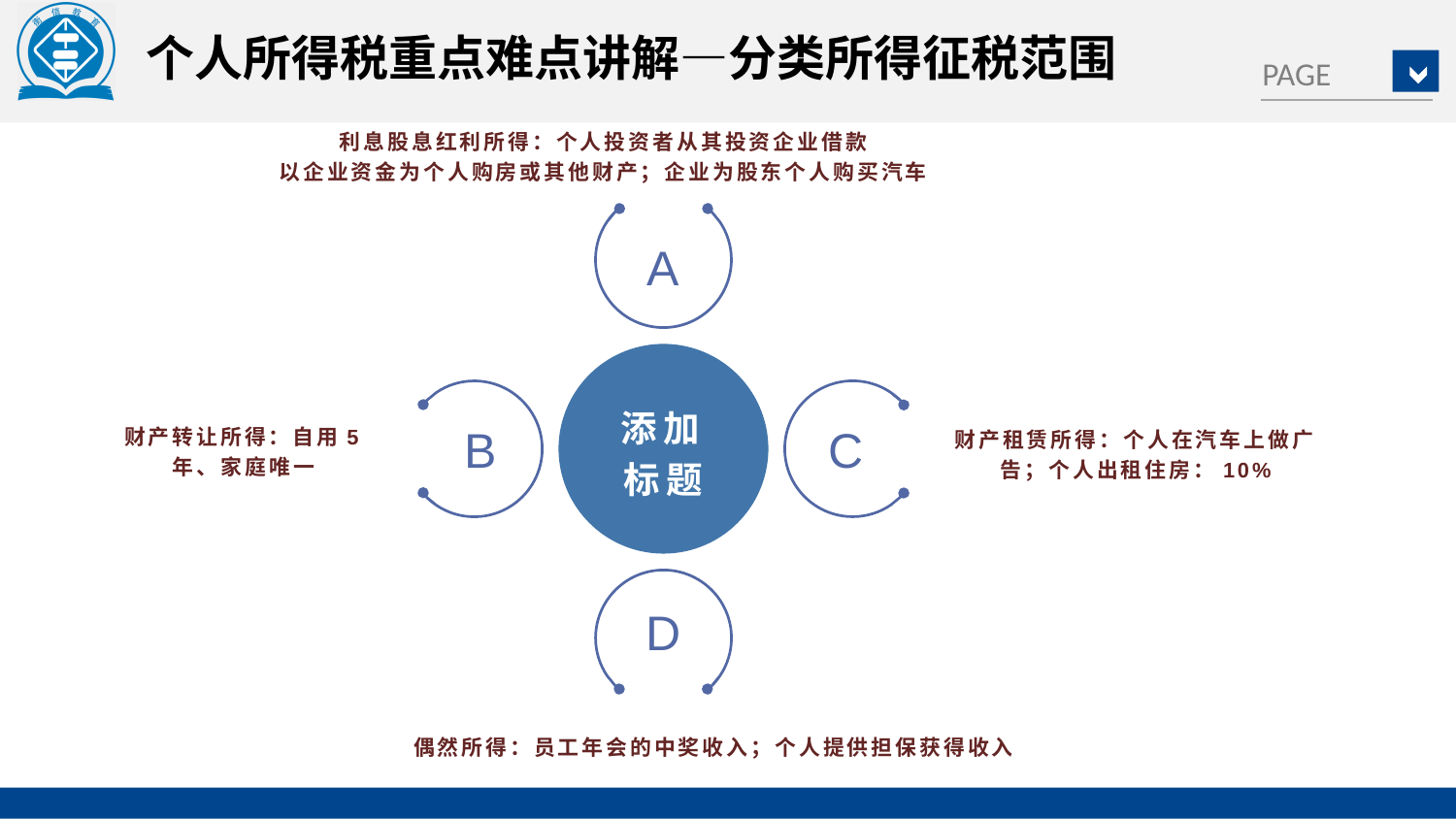

个人所得税重点难点讲解—分类所得征税范围
16
利息股息红利所得：个人投资者从其投资企业借款
以企业资金为个人购房或其他财产；企业为股东个人购买汽车

A
添加标题

财产转让所得：自用5年、家庭唯一
财产租赁所得：个人在汽车上做广告；个人出租住房：10%
B
C

D
偶然所得：员工年会的中奖收入；个人提供担保获得收入